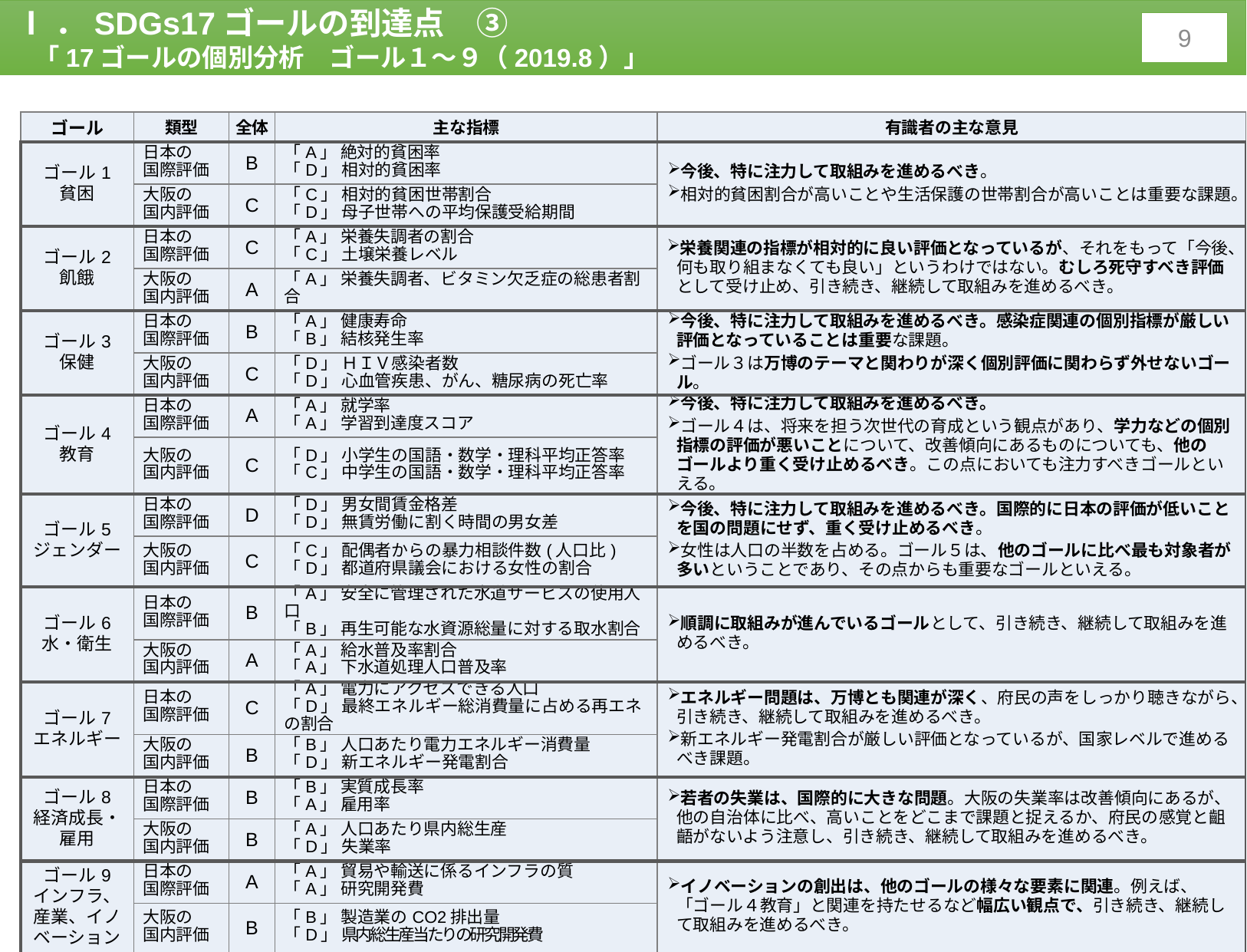

Ⅰ．SDGs17ゴールの到達点　③
　「17ゴールの個別分析　ゴール１～９（2019.8）」
9
| ゴール | 類型 | 全体 | 主な指標 | 有識者の主な意見 |
| --- | --- | --- | --- | --- |
| ゴール1 貧困 | 日本の 国際評価 | B | 「A」 絶対的貧困率 「D」 相対的貧困率 | 今後、特に注力して取組みを進めるべき。 相対的貧困割合が高いことや生活保護の世帯割合が高いことは重要な課題。 |
|  | 大阪の 国内評価 | C | 「C」 相対的貧困世帯割合 「D」 母子世帯への平均保護受給期間 |  |
| ゴール2 飢餓 | 日本の 国際評価 | C | 「A」 栄養失調者の割合 「C」 土壌栄養レベル | 栄養関連の指標が相対的に良い評価となっているが、それをもって「今後、何も取り組まなくても良い」というわけではない。むしろ死守すべき評価として受け止め、引き続き、継続して取組みを進めるべき。 |
|  | 大阪の 国内評価 | A | 「A」 栄養失調者、ビタミン欠乏症の総患者割合 |  |
| ゴール3 保健 | 日本の 国際評価 | B | 「A」 健康寿命 「B」 結核発生率 | 今後、特に注力して取組みを進めるべき。感染症関連の個別指標が厳しい評価となっていることは重要な課題。 ゴール３は万博のテーマと関わりが深く個別評価に関わらず外せないゴール。 |
|  | 大阪の 国内評価 | C | 「D」 ＨＩＶ感染者数 「D」 心血管疾患、がん、糖尿病の死亡率 |  |
| ゴール4 教育 | 日本の 国際評価 | A | 「A」 就学率 「A」 学習到達度スコア | 今後、特に注力して取組みを進めるべき。 ゴール４は、将来を担う次世代の育成という観点があり、学力などの個別指標の評価が悪いことについて、改善傾向にあるものについても、他のゴールより重く受け止めるべき。この点においても注力すべきゴールといえる。 |
|  | 大阪の 国内評価 | C | 「D」 小学生の国語・数学・理科平均正答率 「C」 中学生の国語・数学・理科平均正答率 |  |
| ゴール5 ジェンダー | 日本の 国際評価 | D | 「D」 男女間賃金格差 「D」 無賃労働に割く時間の男女差 | 今後、特に注力して取組みを進めるべき。国際的に日本の評価が低いことを国の問題にせず、重く受け止めるべき。 女性は人口の半数を占める。ゴール５は、他のゴールに比べ最も対象者が多いということであり、その点からも重要なゴールといえる。 |
|  | 大阪の 国内評価 | C | 「C」 配偶者からの暴力相談件数(人口比) 「D」 都道府県議会における女性の割合 |  |
| ゴール6 水・衛生 | 日本の 国際評価 | B | 「A」 安全に管理された水道サービスの使用人口 「B」 再生可能な水資源総量に対する取水割合 | 順調に取組みが進んでいるゴールとして、引き続き、継続して取組みを進めるべき。 |
|  | 大阪の 国内評価 | A | 「A」 給水普及率割合 「A」 下水道処理人口普及率 |  |
| ゴール7 エネルギー | 日本の 国際評価 | C | 「A」 電力にアクセスできる人口 「D」 最終エネルギー総消費量に占める再エネの割合 | エネルギー問題は、万博とも関連が深く、府民の声をしっかり聴きながら、引き続き、継続して取組みを進めるべき。 新エネルギー発電割合が厳しい評価となっているが、国家レベルで進めるべき課題。 |
|  | 大阪の 国内評価 | B | 「B」 人口あたり電力エネルギー消費量 「D」 新エネルギー発電割合 |  |
| ゴール8 経済成長・ 雇用 | 日本の 国際評価 | B | 「B」 実質成長率 「A」 雇用率 | 若者の失業は、国際的に大きな問題。大阪の失業率は改善傾向にあるが、他の自治体に比べ、高いことをどこまで課題と捉えるか、府民の感覚と齟齬がないよう注意し、引き続き、継続して取組みを進めるべき。 |
|  | 大阪の 国内評価 | B | 「A」 人口あたり県内総生産 「D」 失業率 |  |
| ゴール9 インフラ、産業、イノベーション | 日本の 国際評価 | A | 「A」 貿易や輸送に係るインフラの質 「A」 研究開発費 | イノベーションの創出は、他のゴールの様々な要素に関連。例えば、「ゴール４教育」と関連を持たせるなど幅広い観点で、引き続き、継続して取組みを進めるべき。 |
|  | 大阪の 国内評価 | B | 「B」 製造業のCO2排出量 「D」 県内総生産当たりの研究開発費 |  |